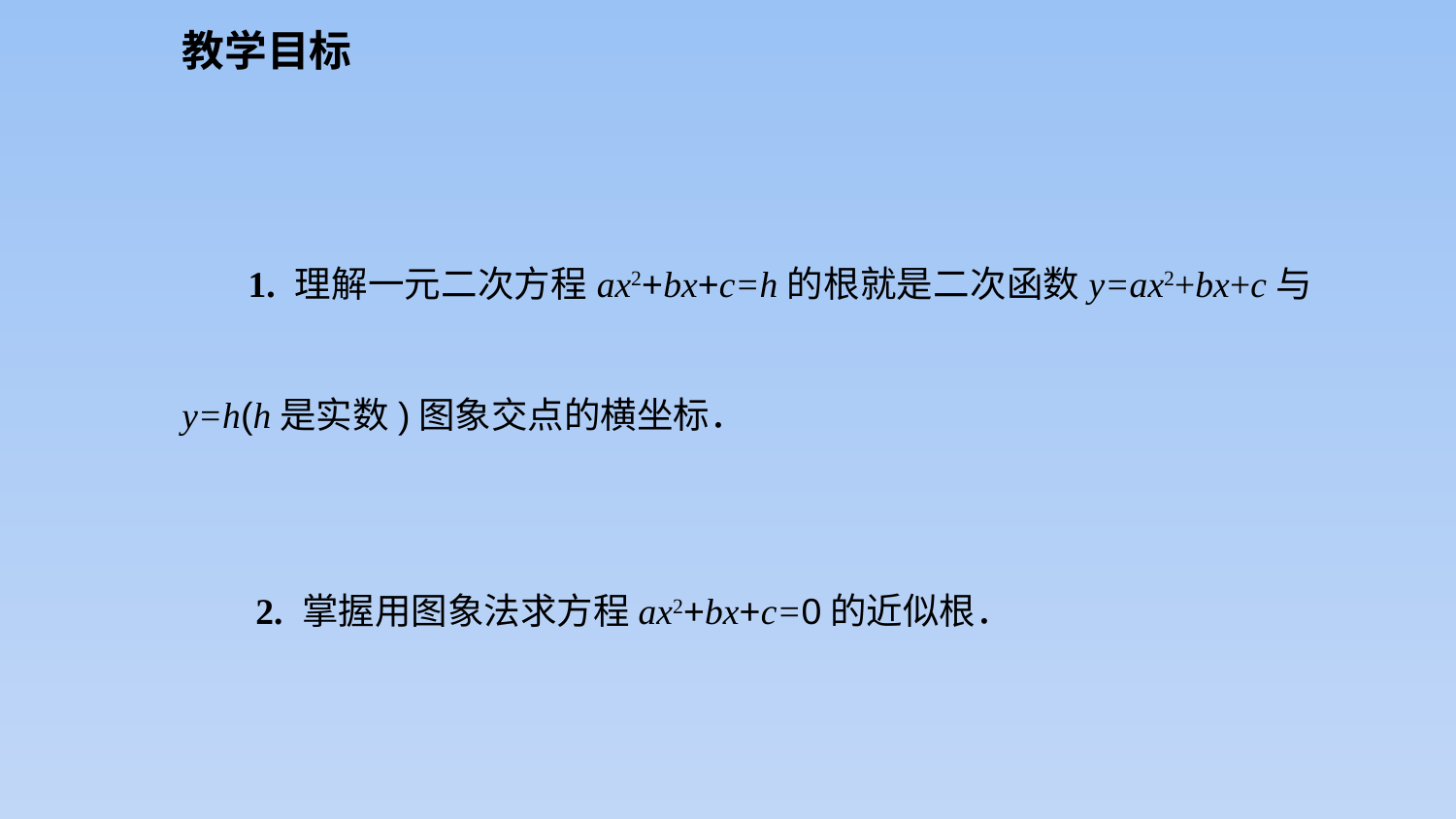

教学目标
       1. 理解一元二次方程ax2+bx+c=h的根就是二次函数y=ax2+bx+c与y=h(h是实数)图象交点的横坐标．

        2. 掌握用图象法求方程ax2+bx+c=0的近似根．